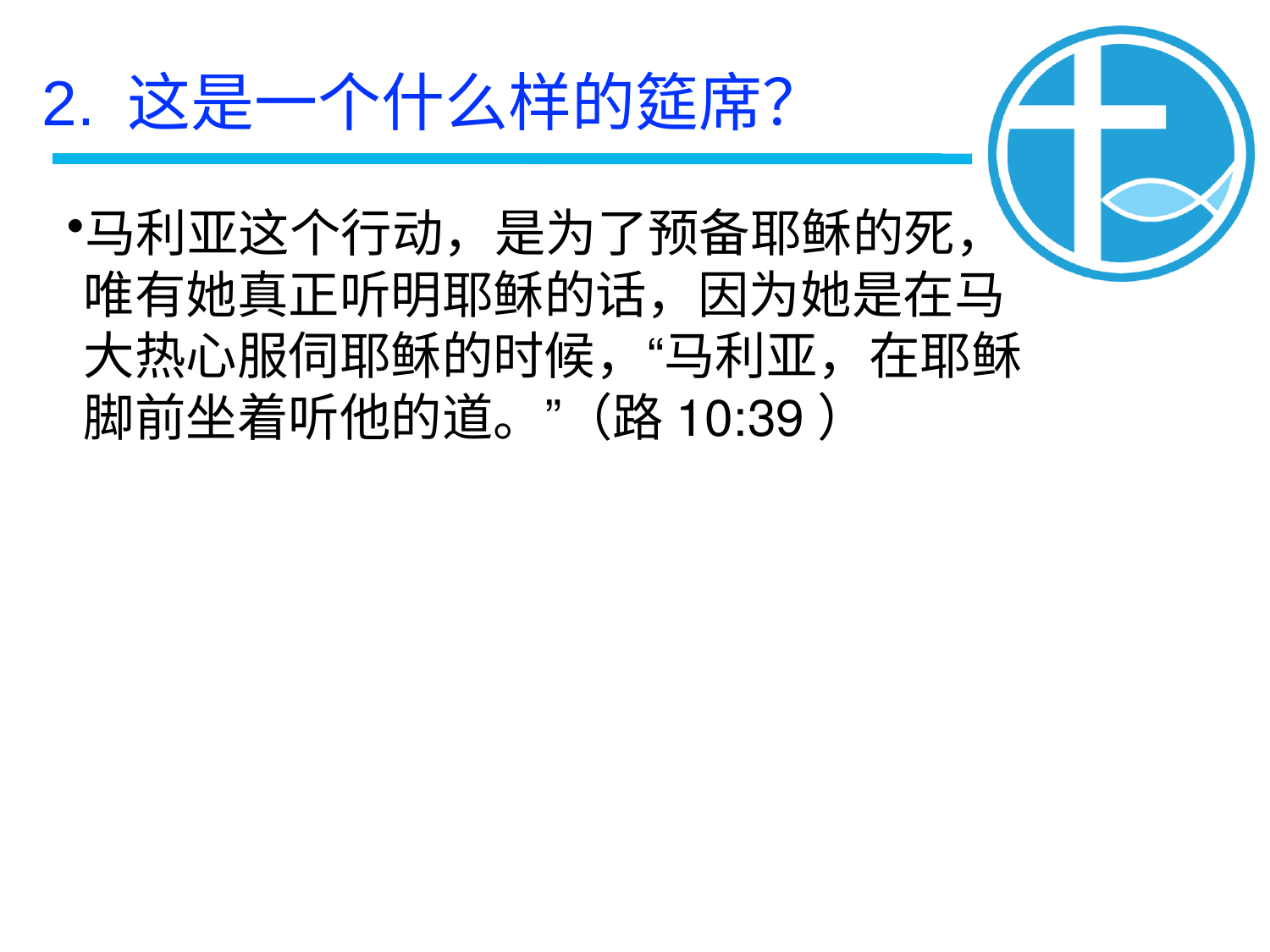

2. 这是一个什么样的筵席？
马利亚这个行动，是为了预备耶稣的死，唯有她真正听明耶稣的话，因为她是在马大热心服伺耶稣的时候，“马利亚，在耶稣脚前坐着听他的道。”（路10:39）